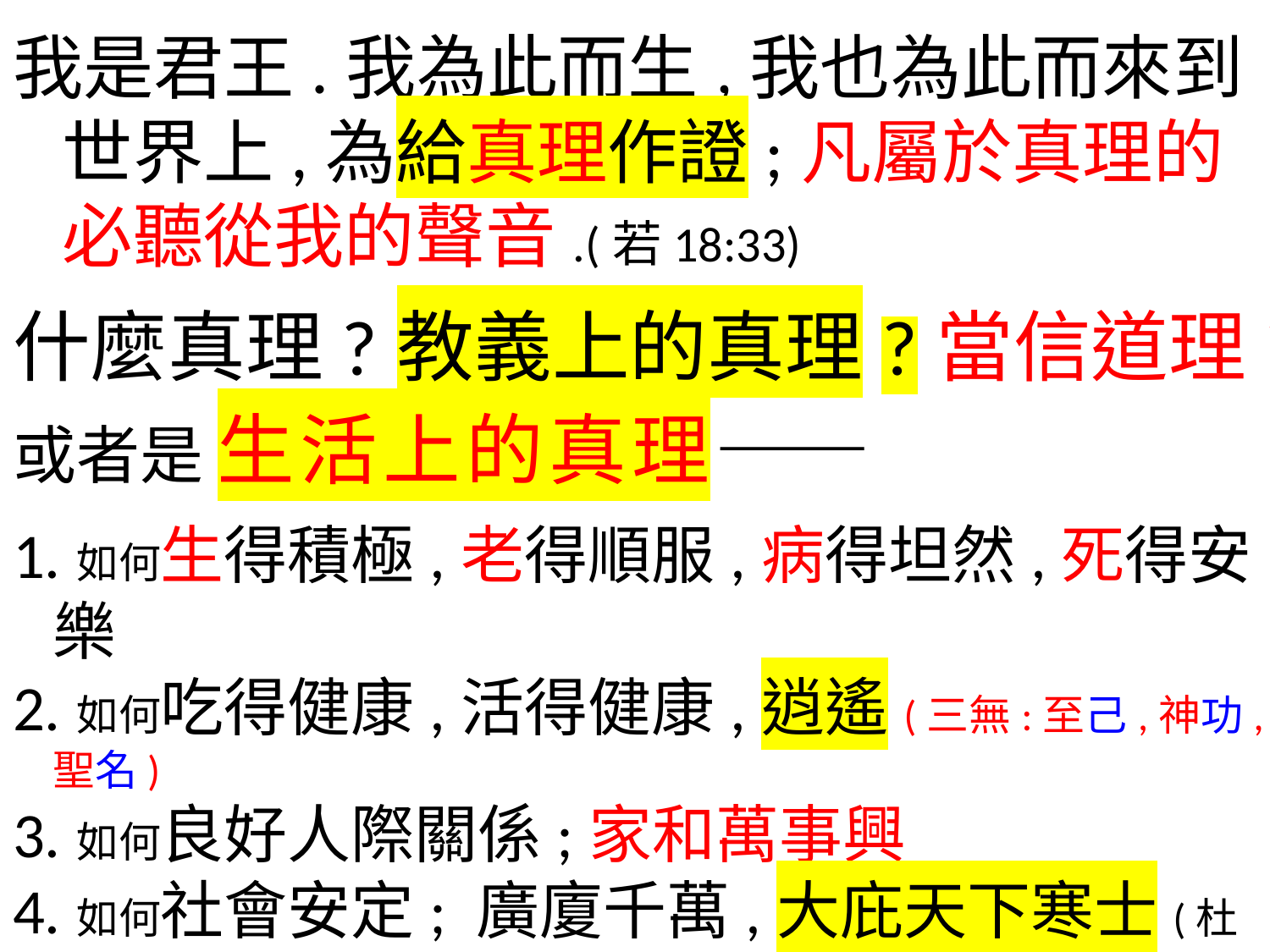

我是君王.我為此而生,我也為此而來到世界上,為給真理作證;凡屬於真理的必聽從我的聲音.(若18:33)
什麼真理?教義上的真理?當信道理?
或者是 生活上的真理——
1.如何生得積極,老得順服,病得坦然,死得安樂
2.如何吃得健康,活得健康,逍遙(三無:至己,神功,聖名)
3.如何良好人際關係;家和萬事興
4.如何社會安定; 廣廈千萬,大庇天下寒士(杜甫)
5.如何以行動促進世界大同 天國臨格